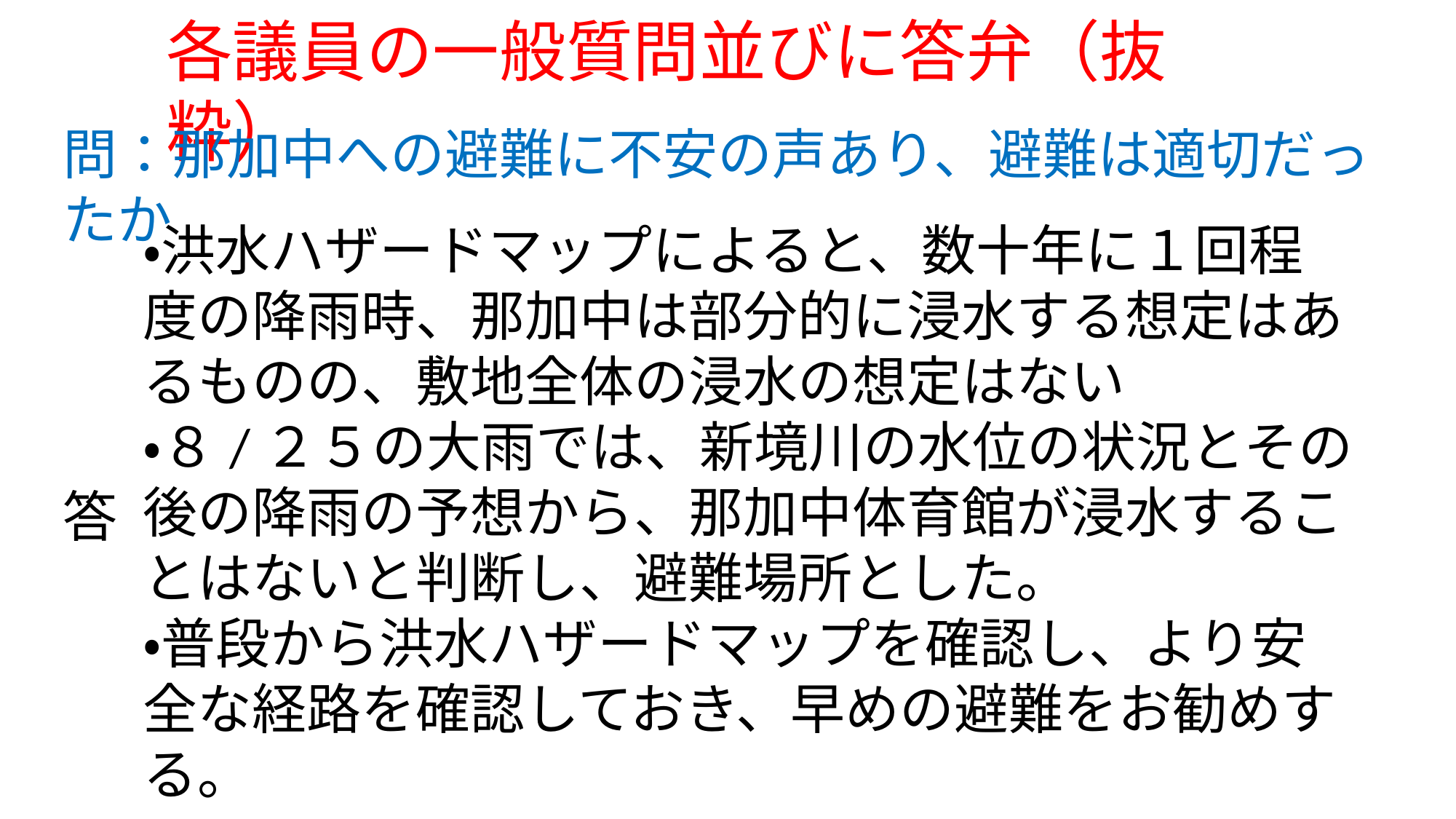

各議員の一般質問並びに答弁（抜粋）
問：那加中への避難に不安の声あり、避難は適切だったか
・洪水ハザードマップによると、数十年に１回程度の降雨時、那加中は部分的に浸水する想定はあるものの、敷地全体の浸水の想定はない
・８/２５の大雨では、新境川の水位の状況とその後の降雨の予想から、那加中体育館が浸水することはないと判断し、避難場所とした。
・普段から洪水ハザードマップを確認し、より安全な経路を確認しておき、早めの避難をお勧めする。
答